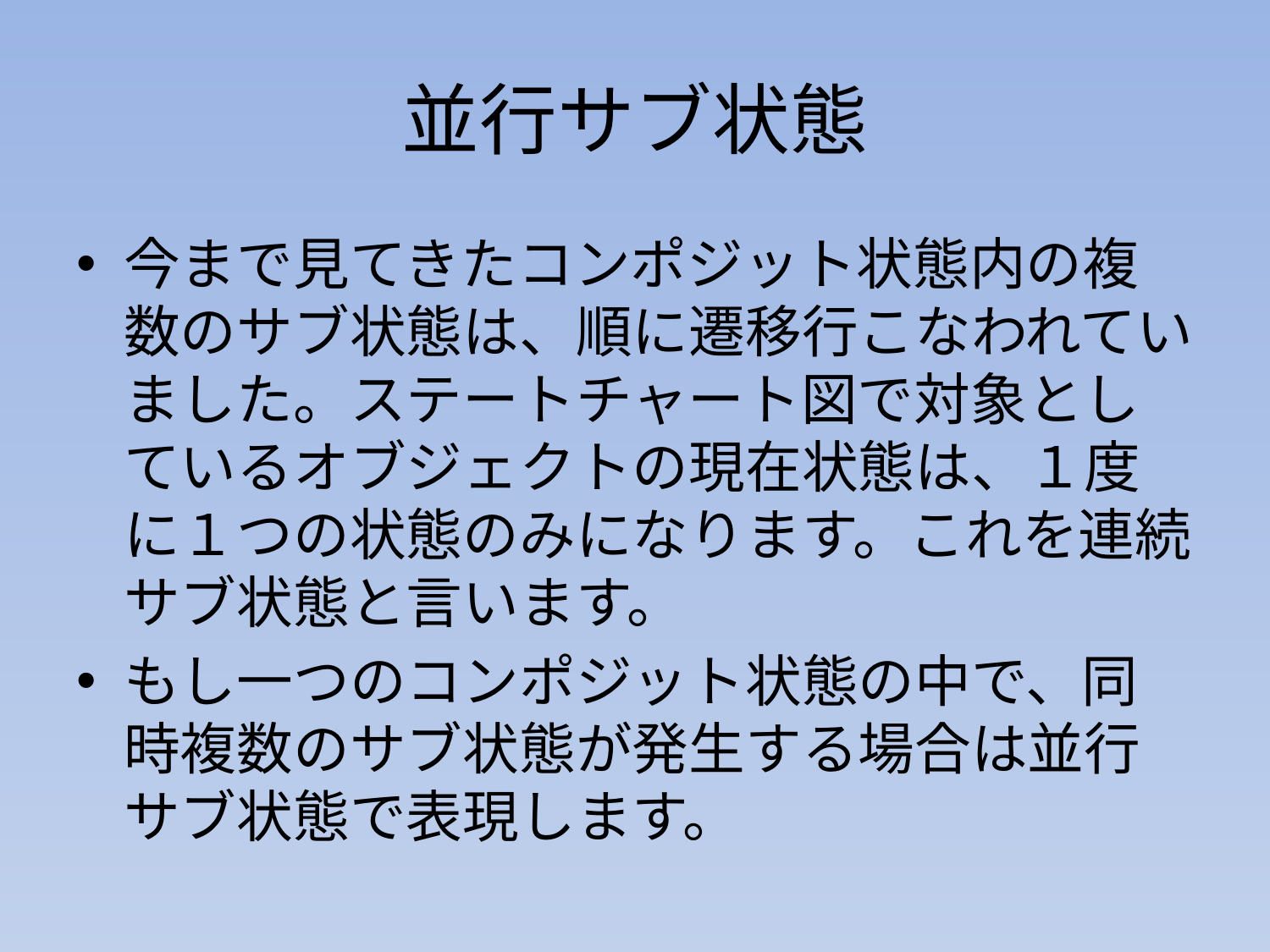

# 並行サブ状態
今まで見てきたコンポジット状態内の複数のサブ状態は、順に遷移行こなわれていました。ステートチャート図で対象としているオブジェクトの現在状態は、１度に１つの状態のみになります。これを連続サブ状態と言います。
もし一つのコンポジット状態の中で、同時複数のサブ状態が発生する場合は並行サブ状態で表現します。